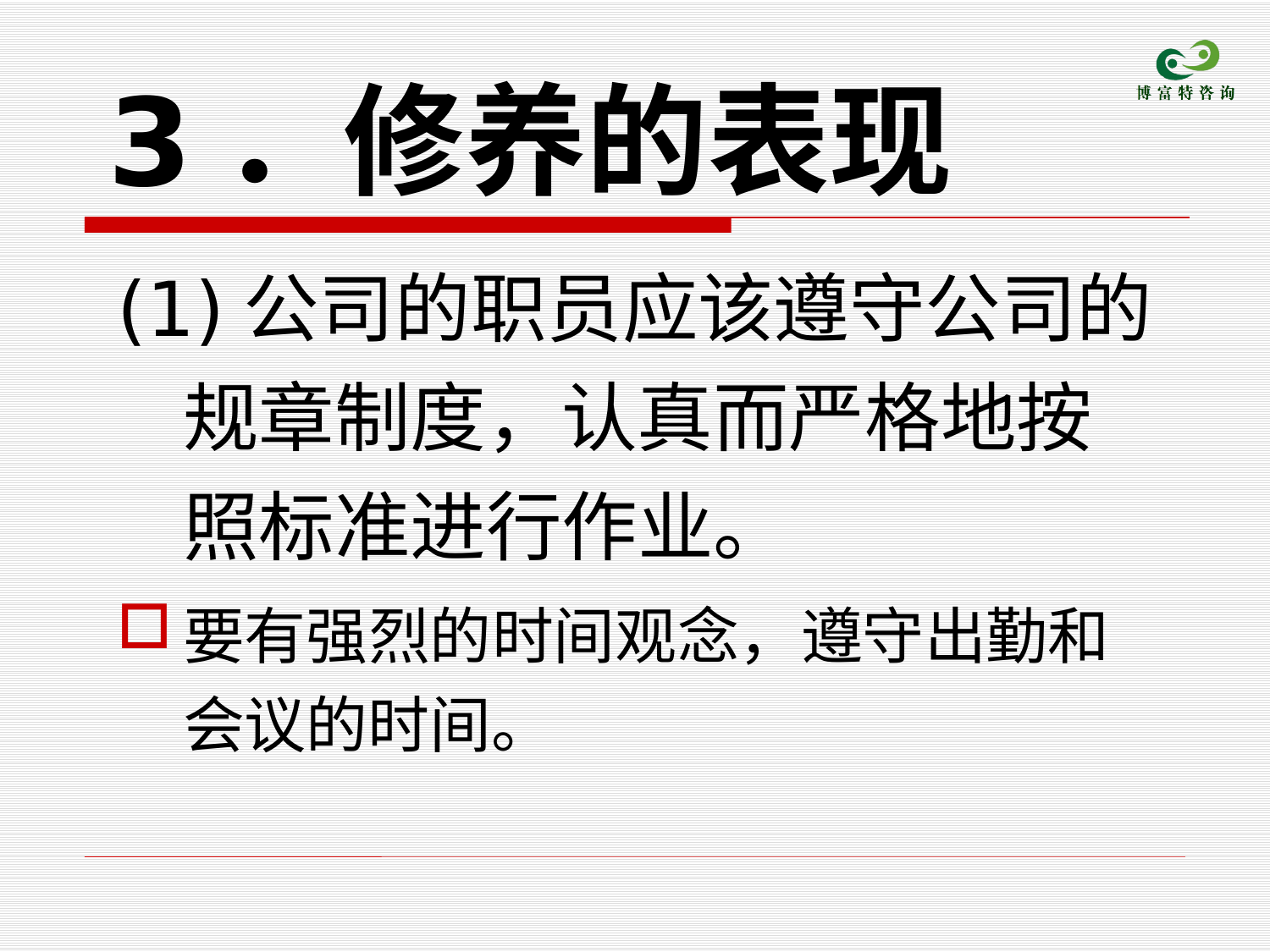

# 3．修养的表现
(1)公司的职员应该遵守公司的规章制度，认真而严格地按照标准进行作业。
要有强烈的时间观念，遵守出勤和会议的时间。
262